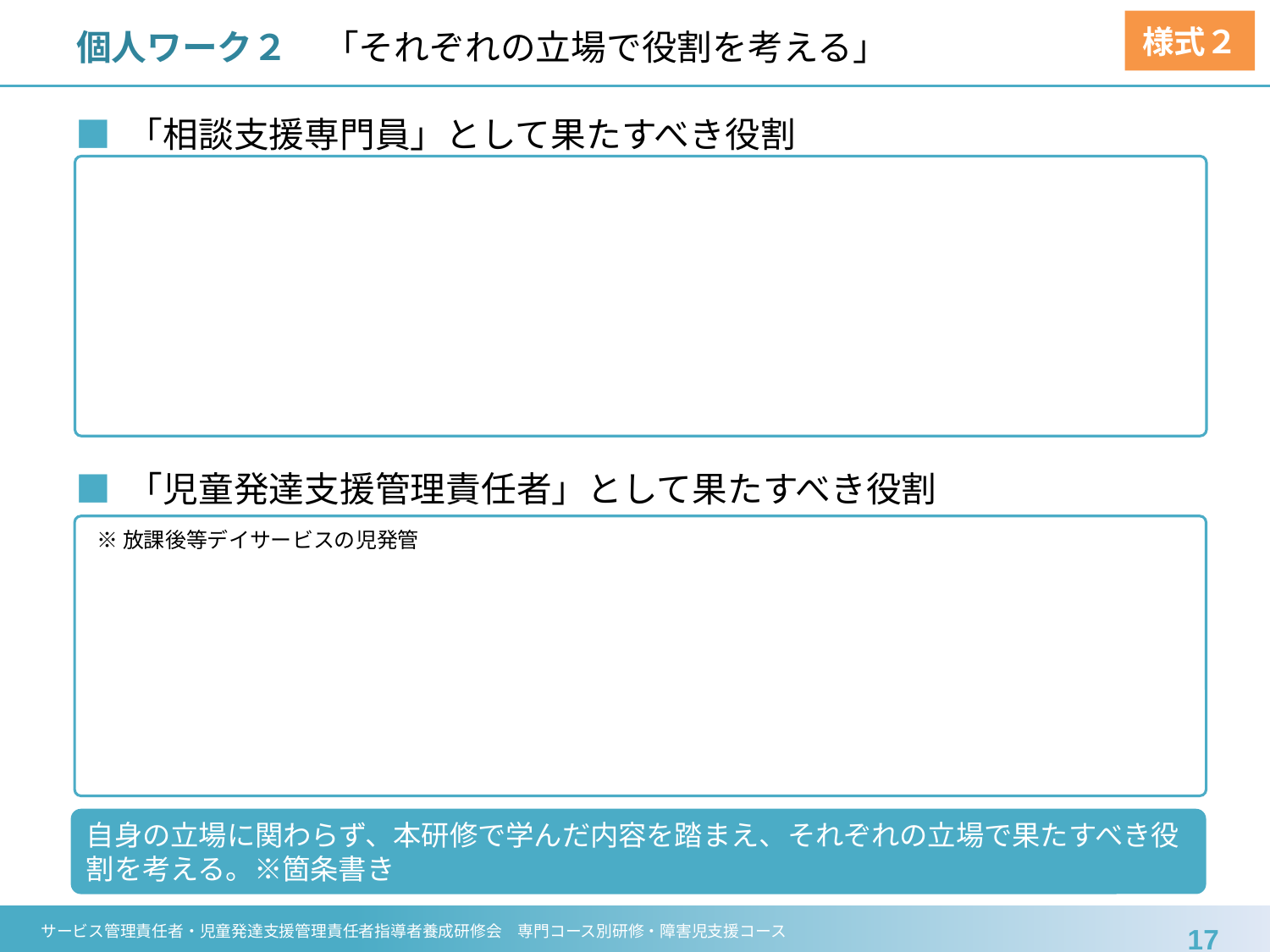

様式２
# 個人ワーク２　「それぞれの立場で役割を考える」
■ 「相談支援専門員」として果たすべき役割

■ 「児童発達支援管理責任者」として果たすべき役割
※
※放課後等デイサービスの児発管
自身の立場に関わらず、本研修で学んだ内容を踏まえ、それぞれの立場で果たすべき役割を考える。※箇条書き